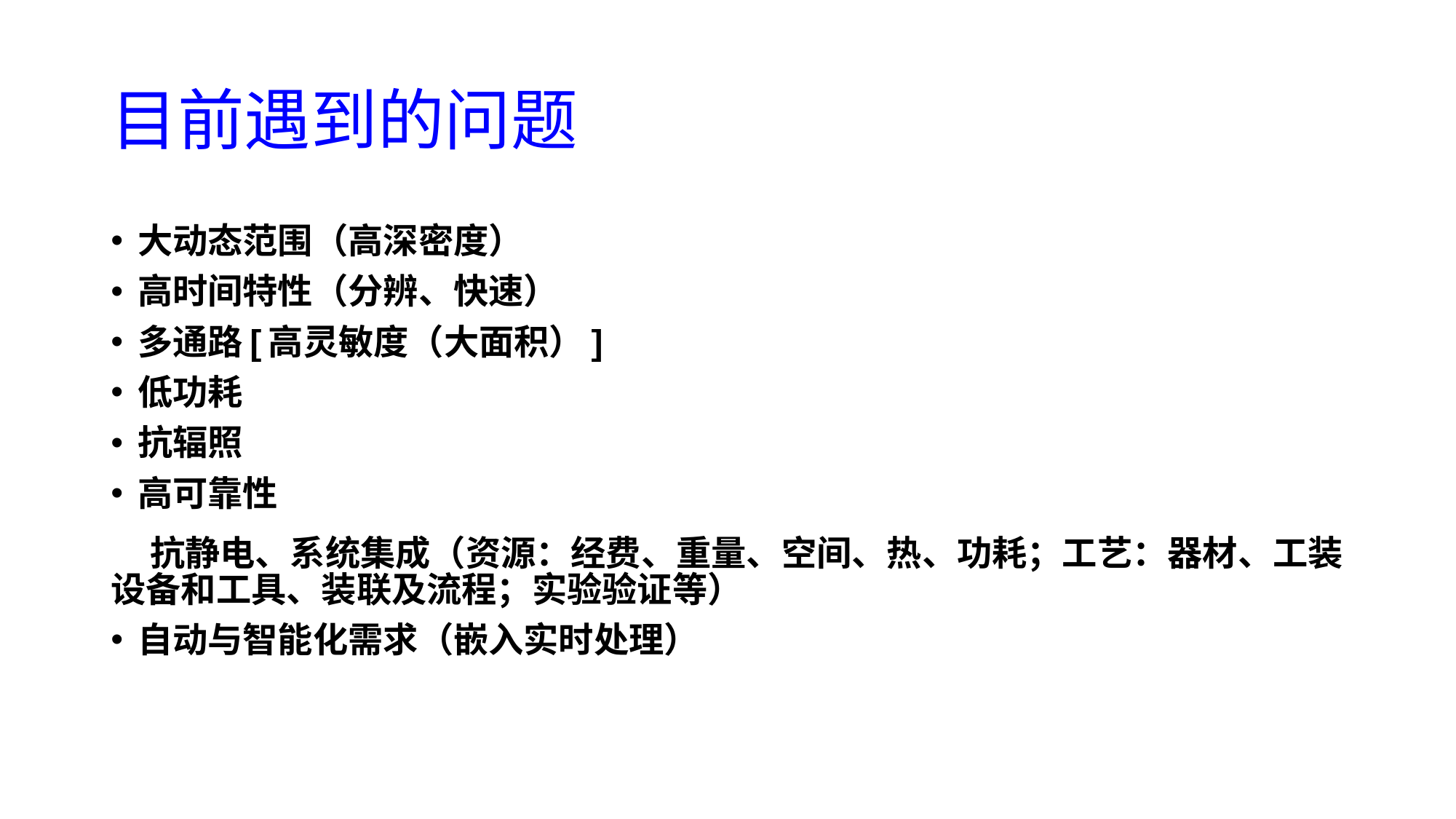

# 目前遇到的问题
大动态范围（高深密度）
高时间特性（分辨、快速）
多通路[高灵敏度（大面积）]
低功耗
抗辐照
高可靠性
    抗静电、系统集成（资源：经费、重量、空间、热、功耗；工艺：器材、工装设备和工具、装联及流程；实验验证等）
自动与智能化需求（嵌入实时处理）